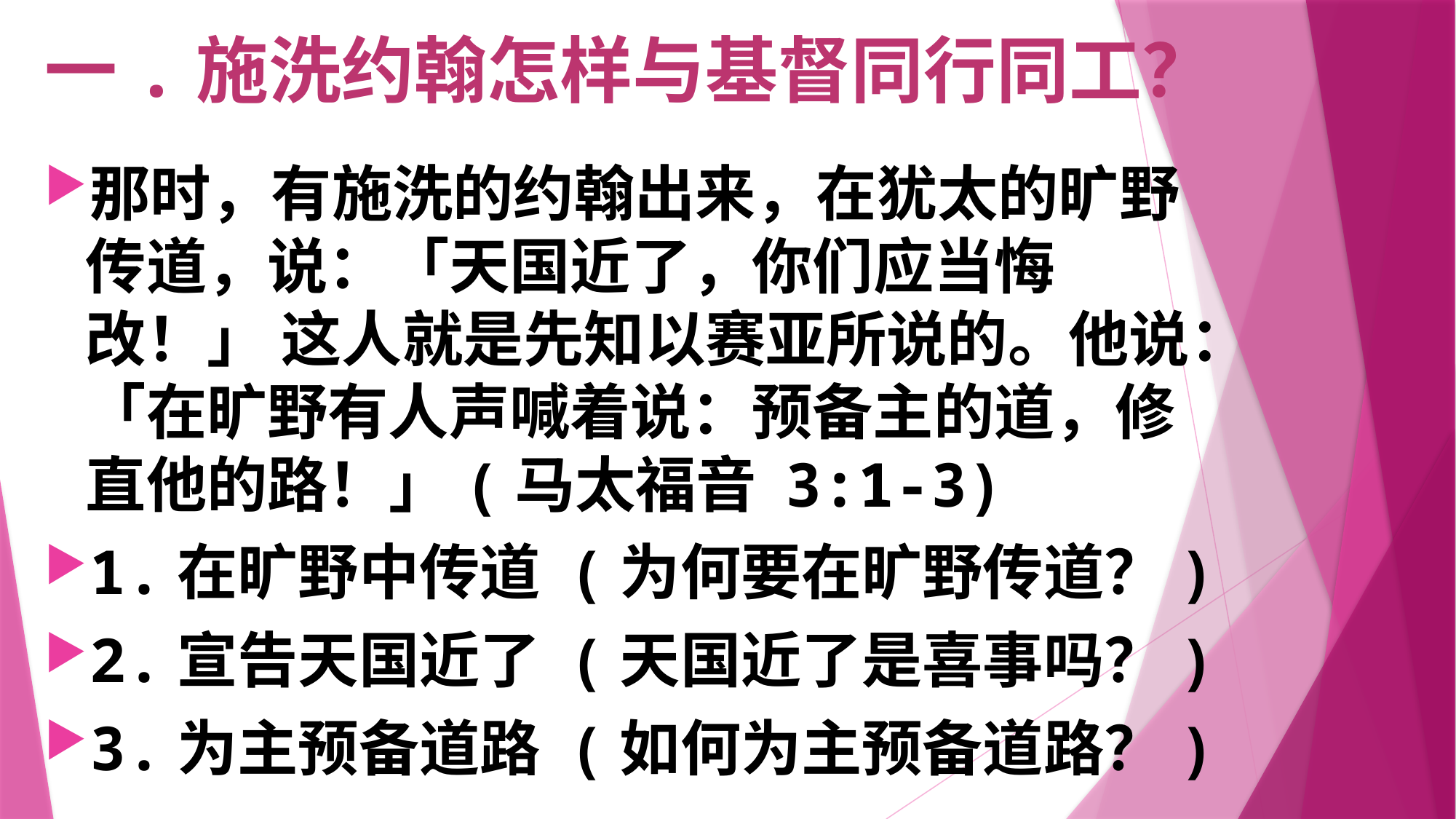

# 一.施洗约翰怎样与基督同行同工？
那时，有施洗的约翰出来，在犹太的旷野传道，说：「天国近了，你们应当悔改！」 这人就是先知以赛亚所说的。他说：「在旷野有人声喊着说：预备主的道，修直他的路！」(马太福音 3:1-3)
1.在旷野中传道 (为何要在旷野传道？)
2.宣告天国近了 (天国近了是喜事吗？)
3.为主预备道路 (如何为主预备道路？)